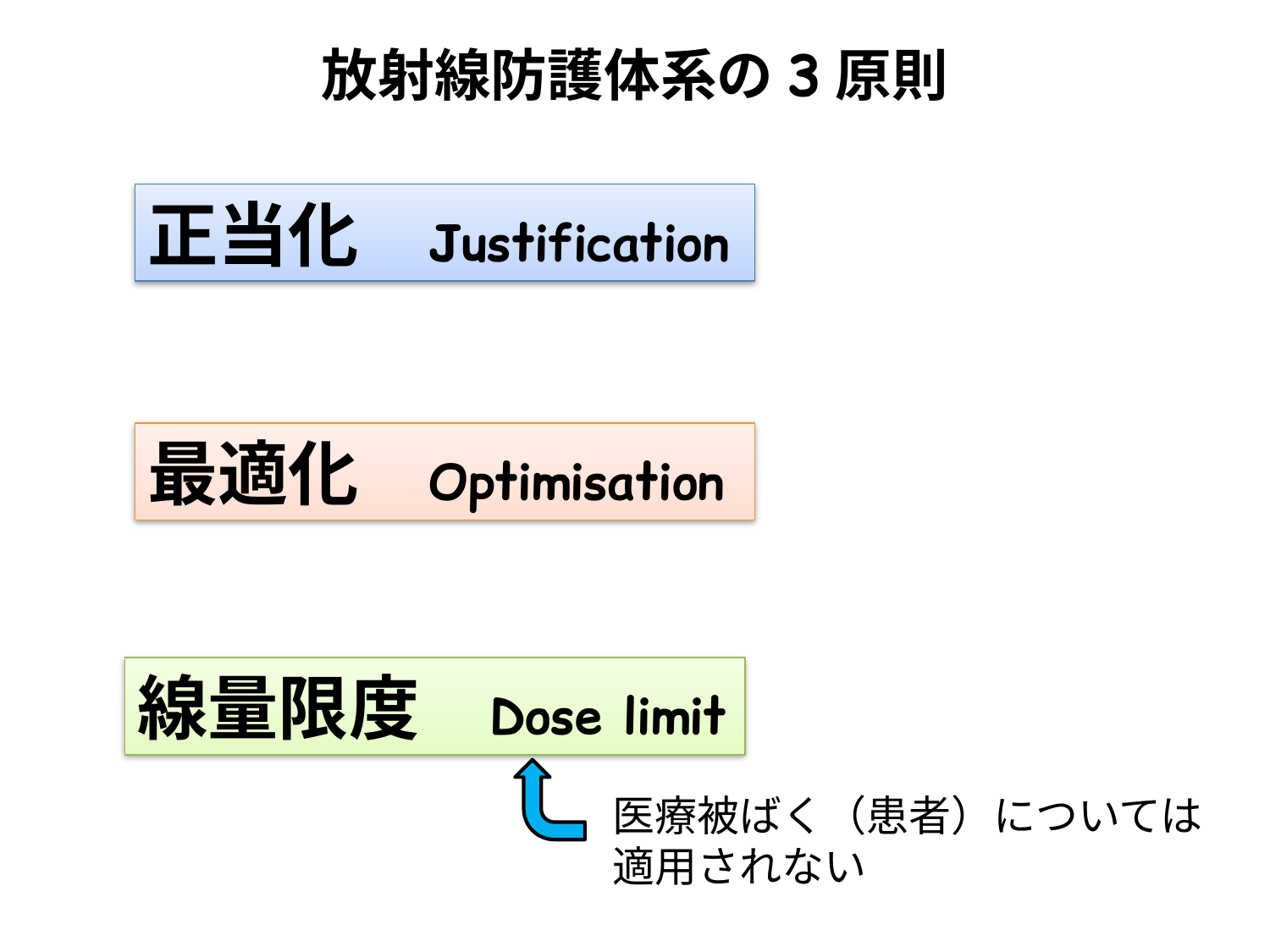

# 放射線防護体系の3原則
正当化　Justification
最適化　Optimisation
線量限度　Dose limit

医療被ばく（患者）については
適用されない